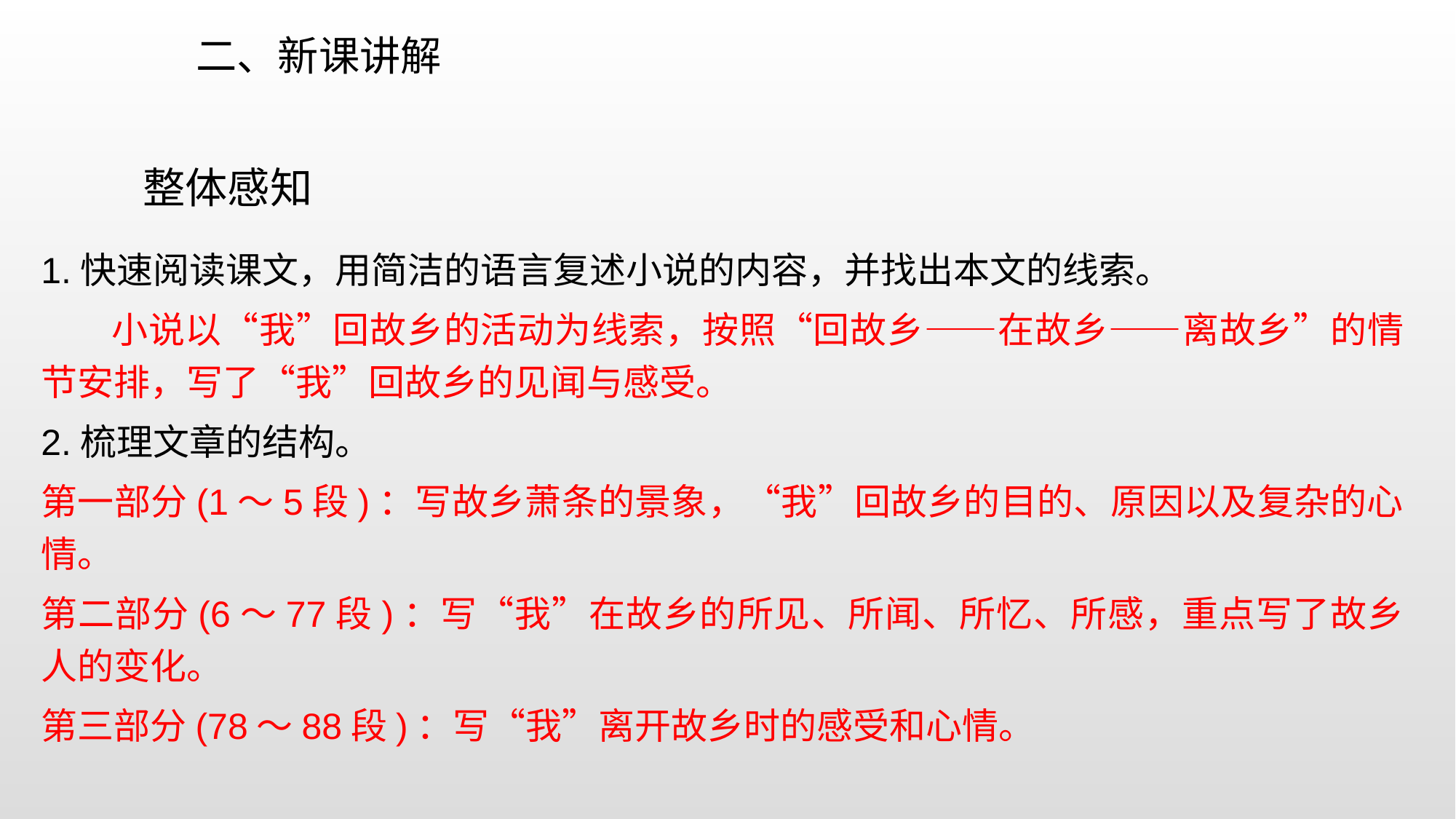

二、新课讲解

整体感知
1.快速阅读课文，用简洁的语言复述小说的内容，并找出本文的线索。
       小说以“我”回故乡的活动为线索，按照“回故乡——在故乡——离故乡”的情节安排，写了“我”回故乡的见闻与感受。
2.梳理文章的结构。
第一部分(1～5段)：写故乡萧条的景象，“我”回故乡的目的、原因以及复杂的心情。
第二部分(6～77段)：写“我”在故乡的所见、所闻、所忆、所感，重点写了故乡人的变化。
第三部分(78～88段)：写“我”离开故乡时的感受和心情。